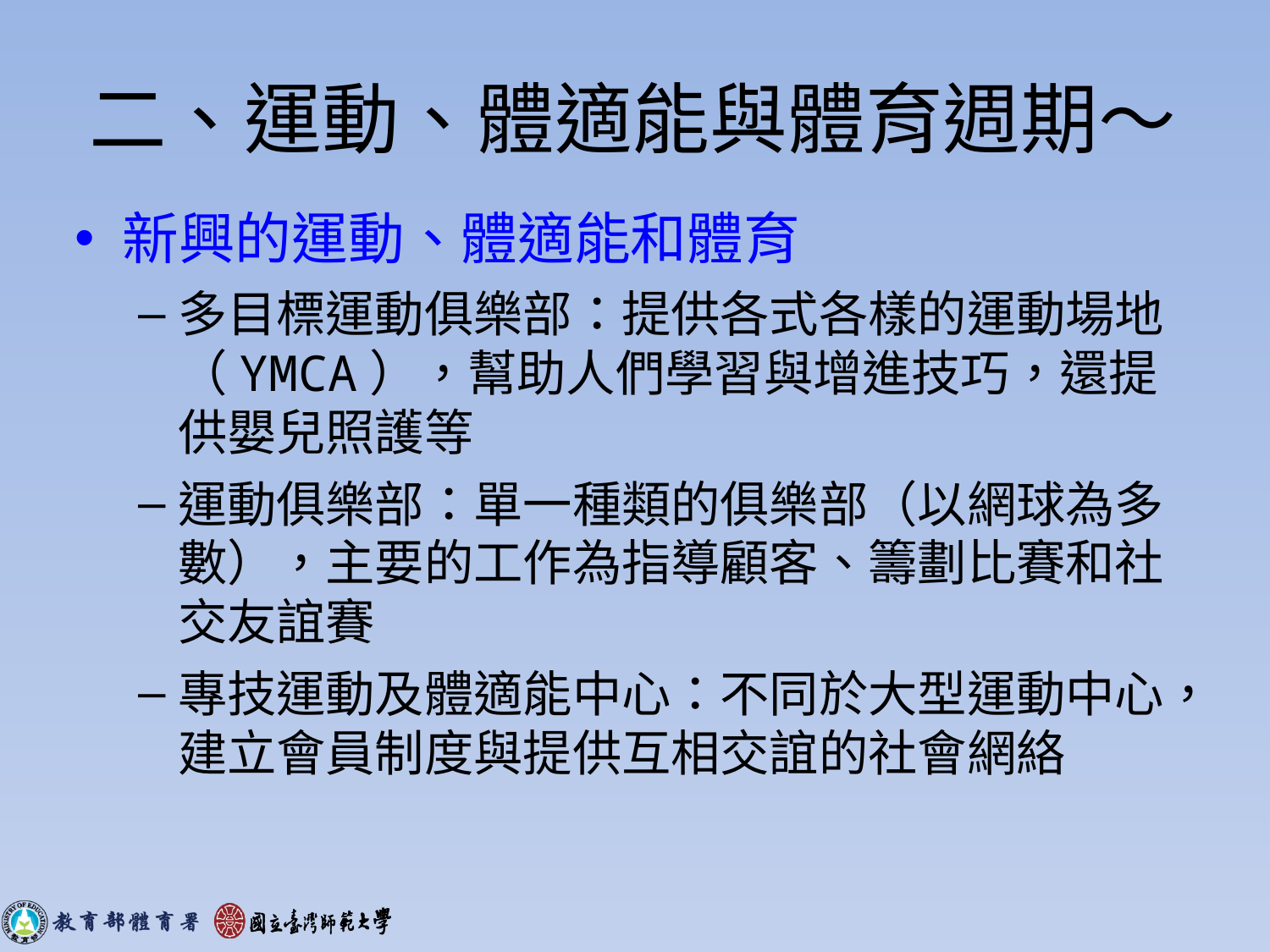

# 二、運動、體適能與體育週期～
新興的運動、體適能和體育
多目標運動俱樂部：提供各式各樣的運動場地（YMCA），幫助人們學習與增進技巧，還提供嬰兒照護等
運動俱樂部：單一種類的俱樂部（以網球為多數），主要的工作為指導顧客、籌劃比賽和社交友誼賽
專技運動及體適能中心：不同於大型運動中心，建立會員制度與提供互相交誼的社會網絡